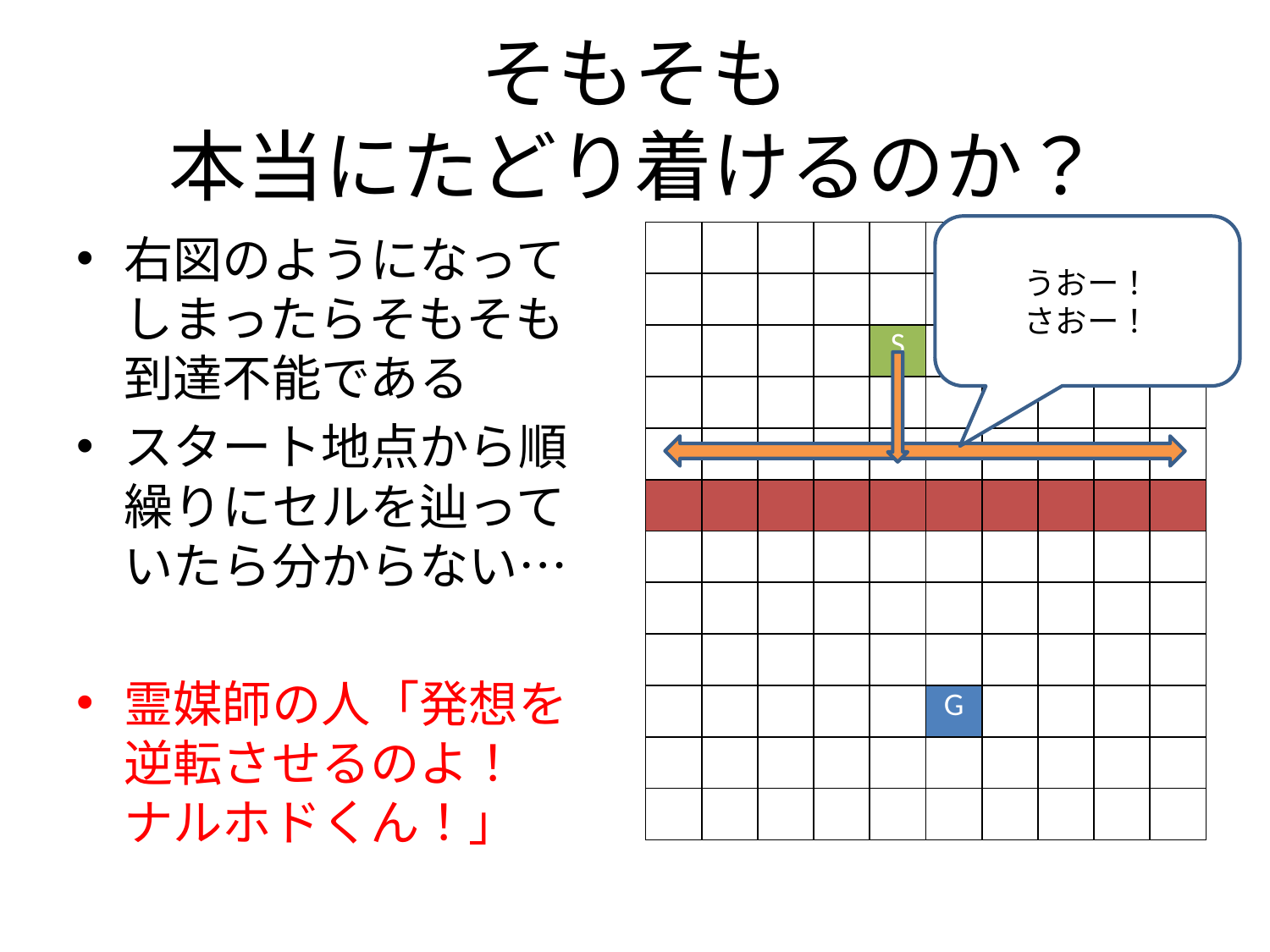

# そもそも 本当にたどり着けるのか？
うおー！
さおー！
右図のようになってしまったらそもそも到達不能である
スタート地点から順繰りにセルを辿っていたら分からない…

霊媒師の人「発想を逆転させるのよ！
ナルホドくん！」
|  |  |  |  |  |  |  |  |  |  |
| --- | --- | --- | --- | --- | --- | --- | --- | --- | --- |
|  |  |  |  |  |  |  |  |  |  |
|  |  |  |  | S |  |  |  |  |  |
|  |  |  |  |  |  |  |  |  |  |
|  |  |  |  |  |  |  |  |  |  |
|  |  |  |  |  |  |  |  |  |  |
|  |  |  |  |  |  |  |  |  |  |
|  |  |  |  |  |  |  |  |  |  |
|  |  |  |  |  |  |  |  |  |  |
|  |  |  |  |  | G |  |  |  |  |
|  |  |  |  |  |  |  |  |  |  |
|  |  |  |  |  |  |  |  |  |  |